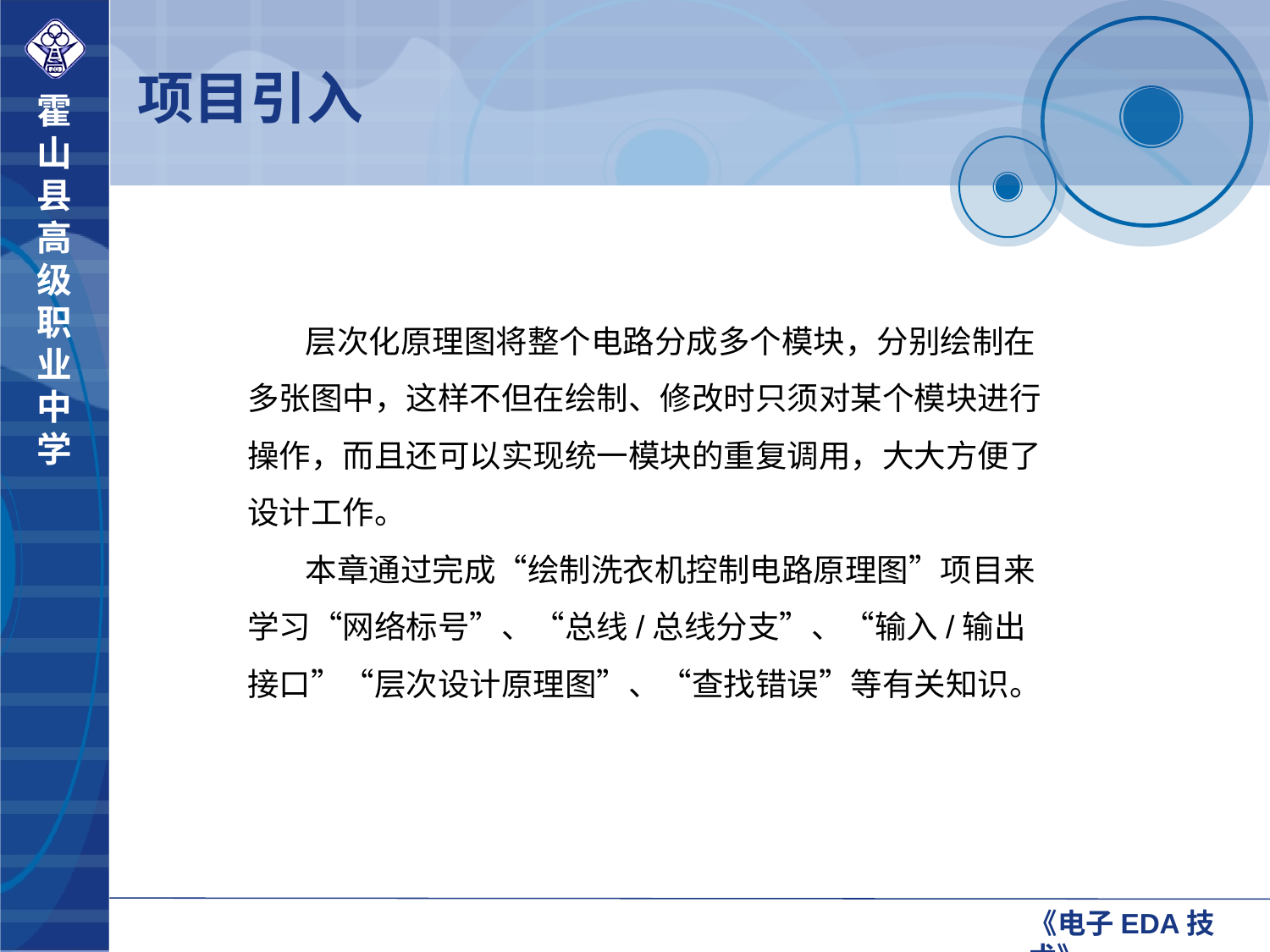

# 项目引入
       层次化原理图将整个电路分成多个模块，分别绘制在多张图中，这样不但在绘制、修改时只须对某个模块进行操作，而且还可以实现统一模块的重复调用，大大方便了设计工作。
       本章通过完成“绘制洗衣机控制电路原理图”项目来学习“网络标号”、“总线/总线分支”、“输入/输出接口”“层次设计原理图”、“查找错误”等有关知识。